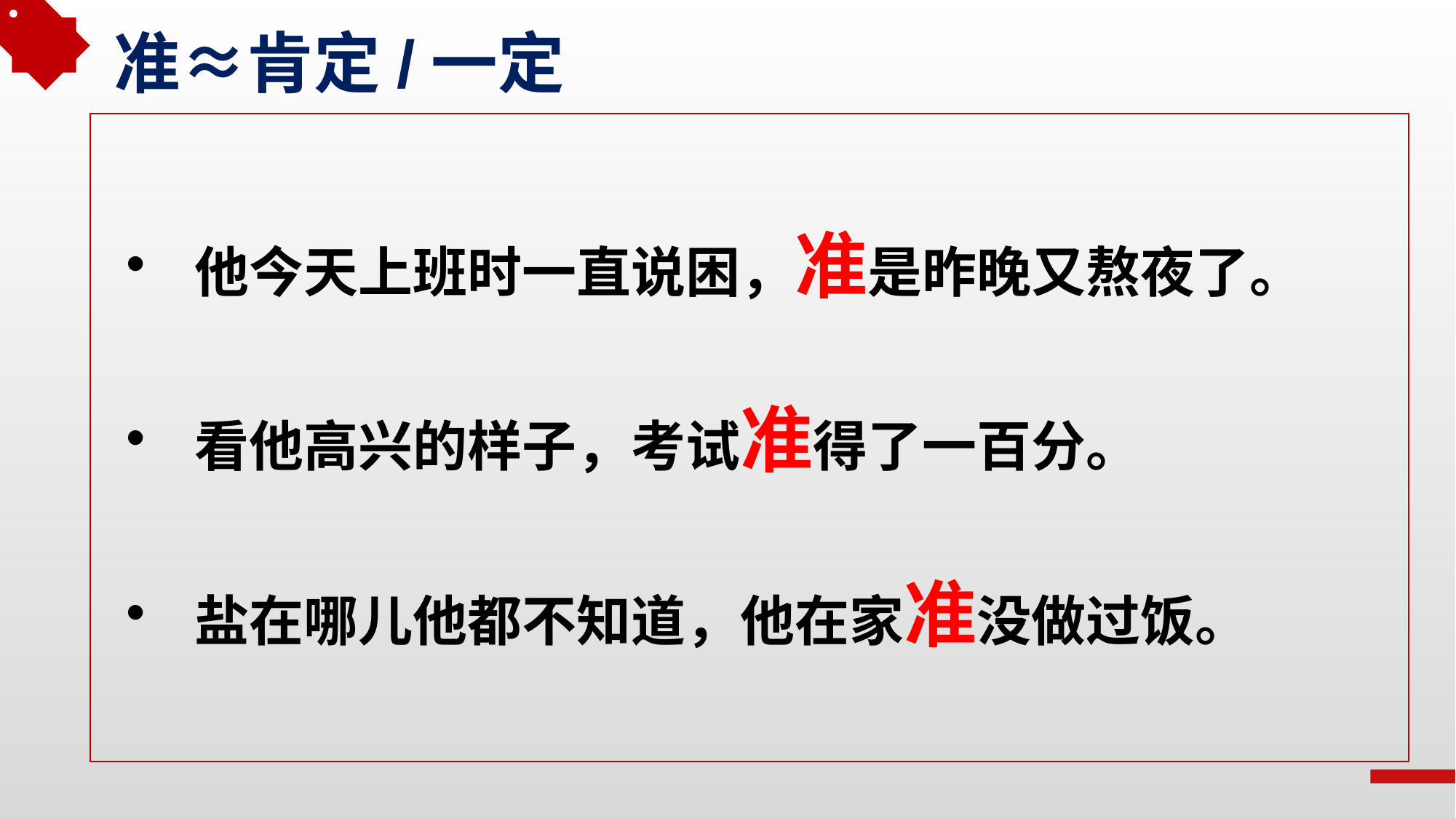

准≈肯定/一定

他今天上班时一直说困，准是昨晚又熬夜了。
看他高兴的样子，考试准得了一百分。
盐在哪儿他都不知道，他在家准没做过饭。